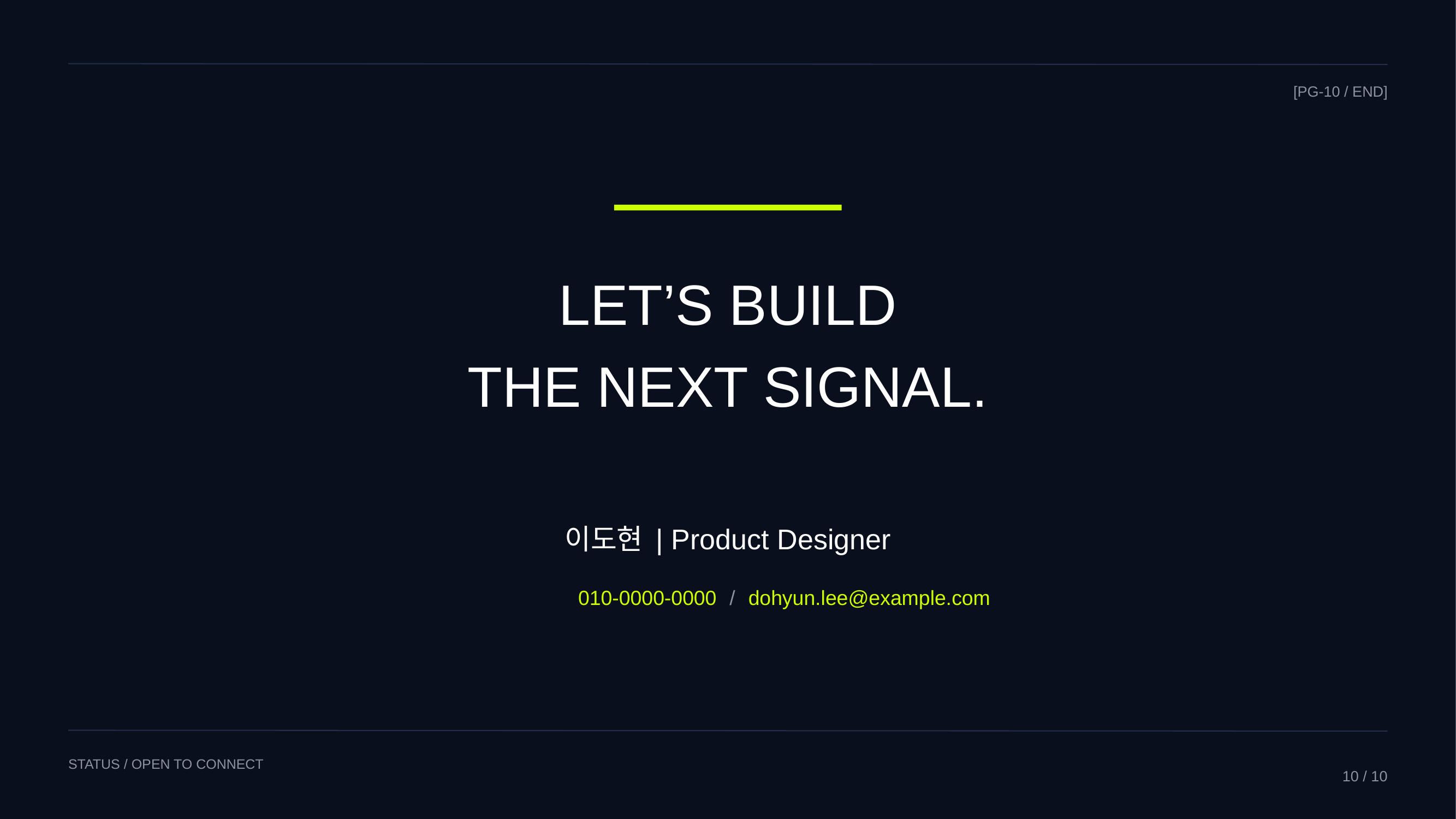

[PG-10 / END]

LET’S BUILD
THE NEXT SIGNAL.
이도현 | Product Designer
010-0000-0000
/
dohyun.lee@example.com

STATUS / OPEN TO CONNECT
10 / 10